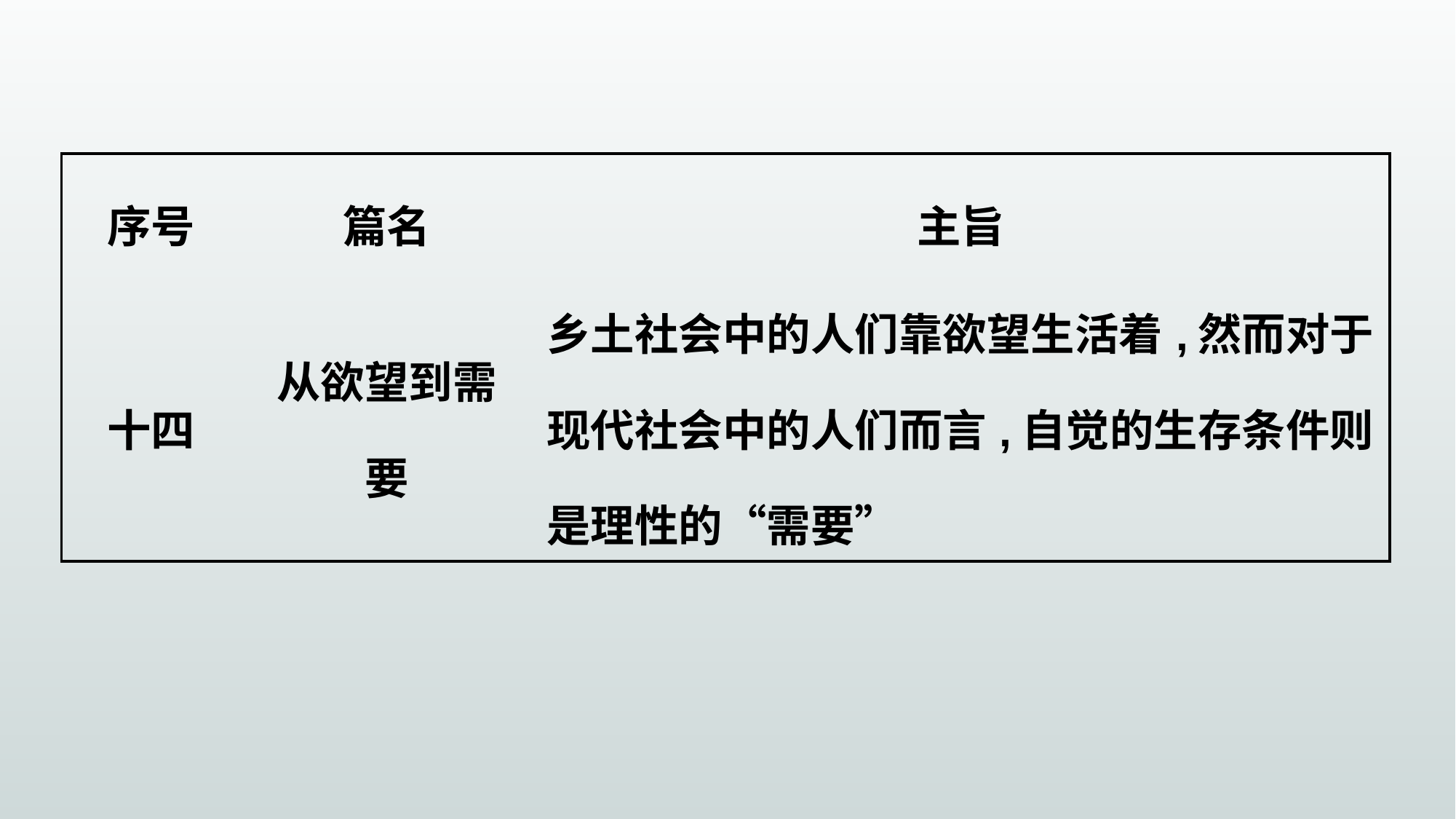

| 序号 | 篇名 | 主旨 |
| --- | --- | --- |
| 十四 | 从欲望到需要 | 乡土社会中的人们靠欲望生活着,然而对于现代社会中的人们而言,自觉的生存条件则是理性的“需要” |